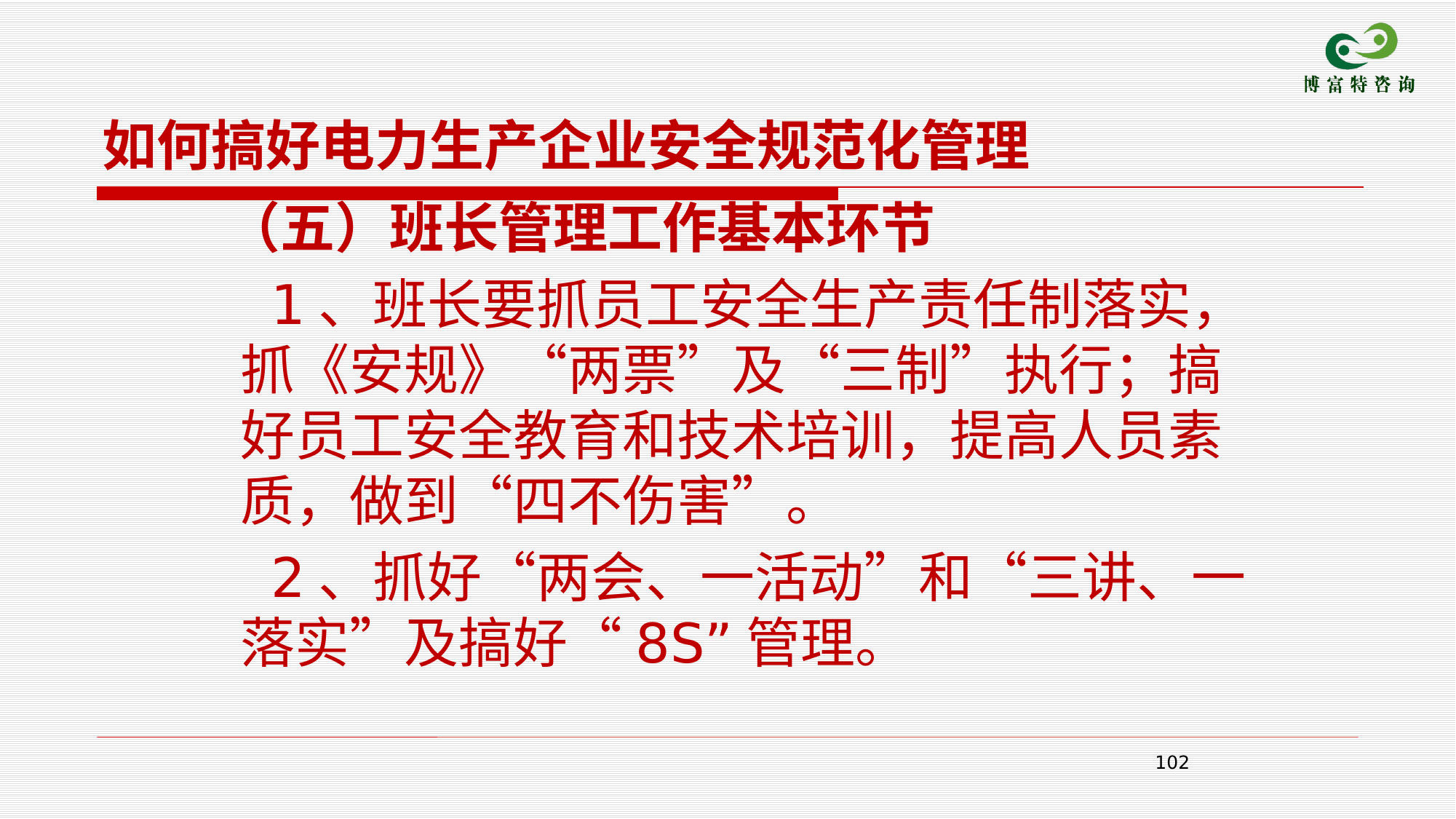

如何搞好电力生产企业安全规范化管理
    （五）班长管理工作基本环节
     1、班长要抓员工安全生产责任制落实，抓《安规》“两票”及“三制”执行；搞好员工安全教育和技术培训，提高人员素质，做到“四不伤害”。
     2、抓好“两会、一活动”和“三讲、一落实”及搞好“8S”管理。

102